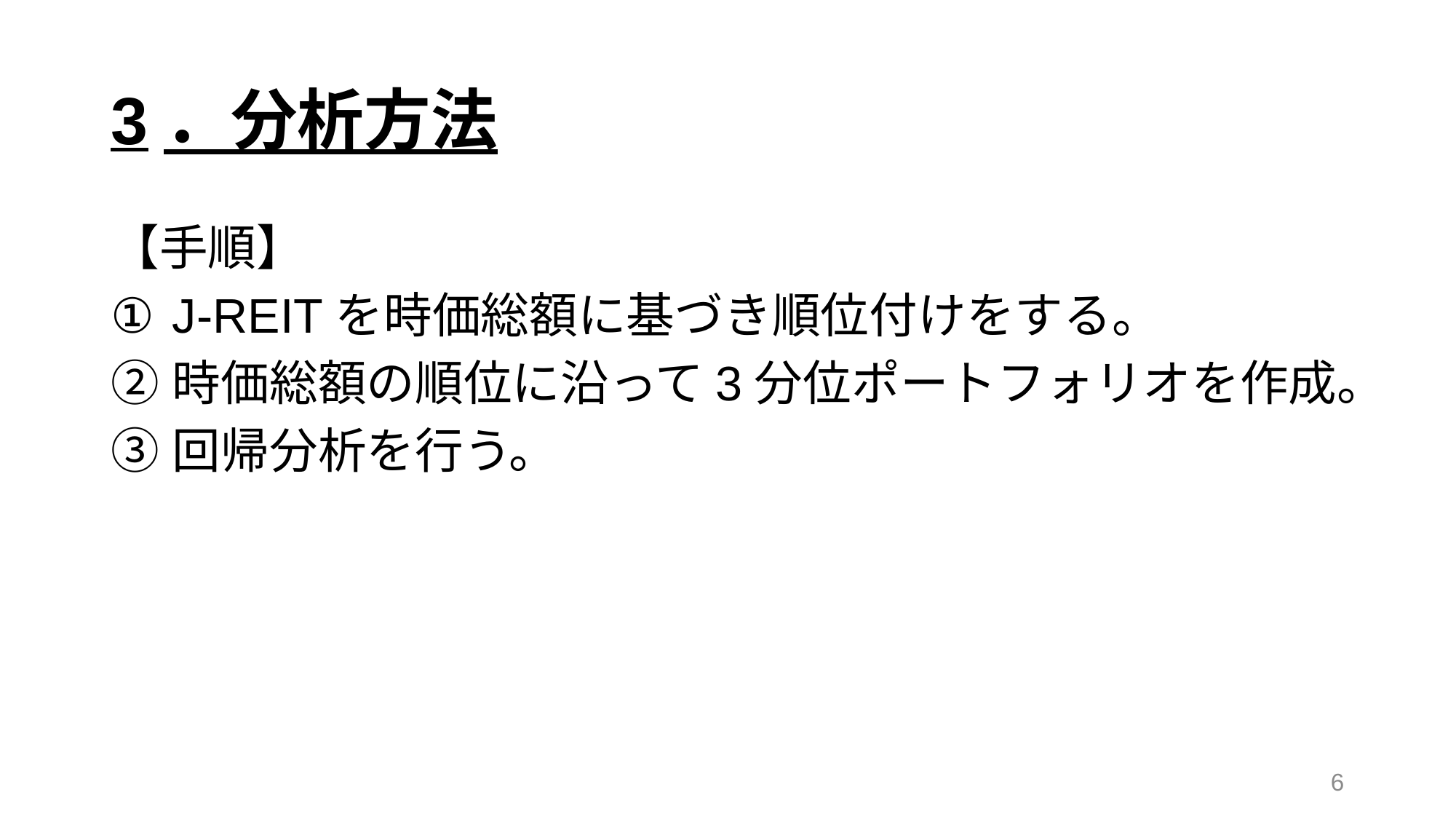

# 3．分析方法
【手順】
J-REITを時価総額に基づき順位付けをする。
時価総額の順位に沿って3分位ポートフォリオを作成。
回帰分析を行う。
6